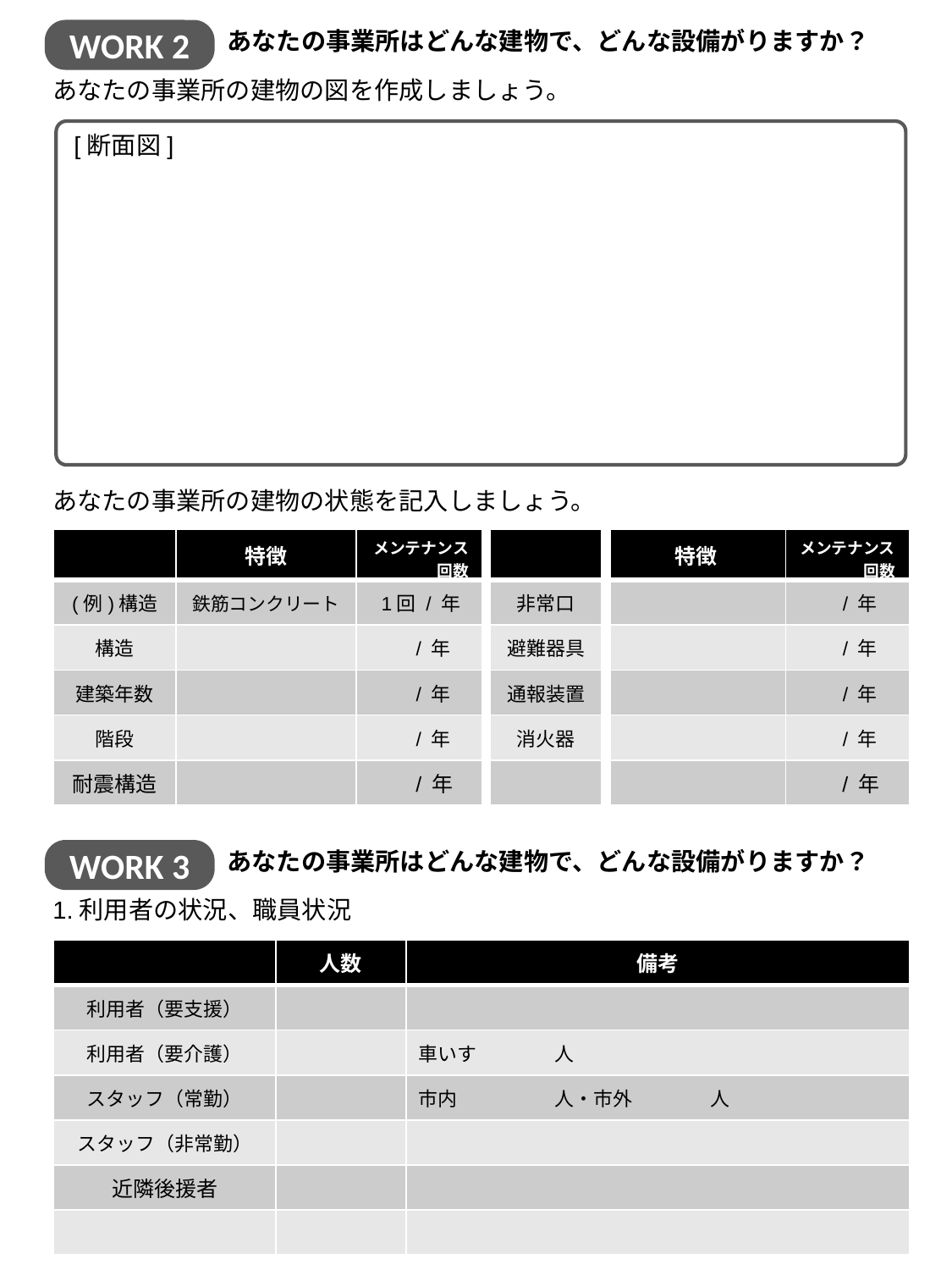

WORK 2
あなたの事業所はどんな建物で、どんな設備がりますか？
あなたの事業所の建物の図を作成しましょう。

[断面図]
あなたの事業所の建物の状態を記入しましょう。
|  | 特徴 | メンテナンス　　　　回数 |  | 特徴 | メンテナンス　　　　回数 |
| --- | --- | --- | --- | --- | --- |
| (例)構造 | 鉄筋コンクリート | 1回 / 年 | 非常口 |  | / 年 |
| 構造 |  | / 年 | 避難器具 |  | / 年 |
| 建築年数 |  | / 年 | 通報装置 |  | / 年 |
| 階段 |  | / 年 | 消火器 |  | / 年 |
| 耐震構造 |  | / 年 |  |  | / 年 |
WORK 3
あなたの事業所はどんな建物で、どんな設備がりますか？
1.利用者の状況、職員状況
|  | 人数 | 備考 |
| --- | --- | --- |
| 利用者（要支援） |  |  |
| 利用者（要介護） |  | 車いす　　　　人 |
| スタッフ（常勤） |  | 市内　　　　　人・市外　　　　人 |
| スタッフ（非常勤） |  |  |
| 近隣後援者 |  |  |
|  |  |  |